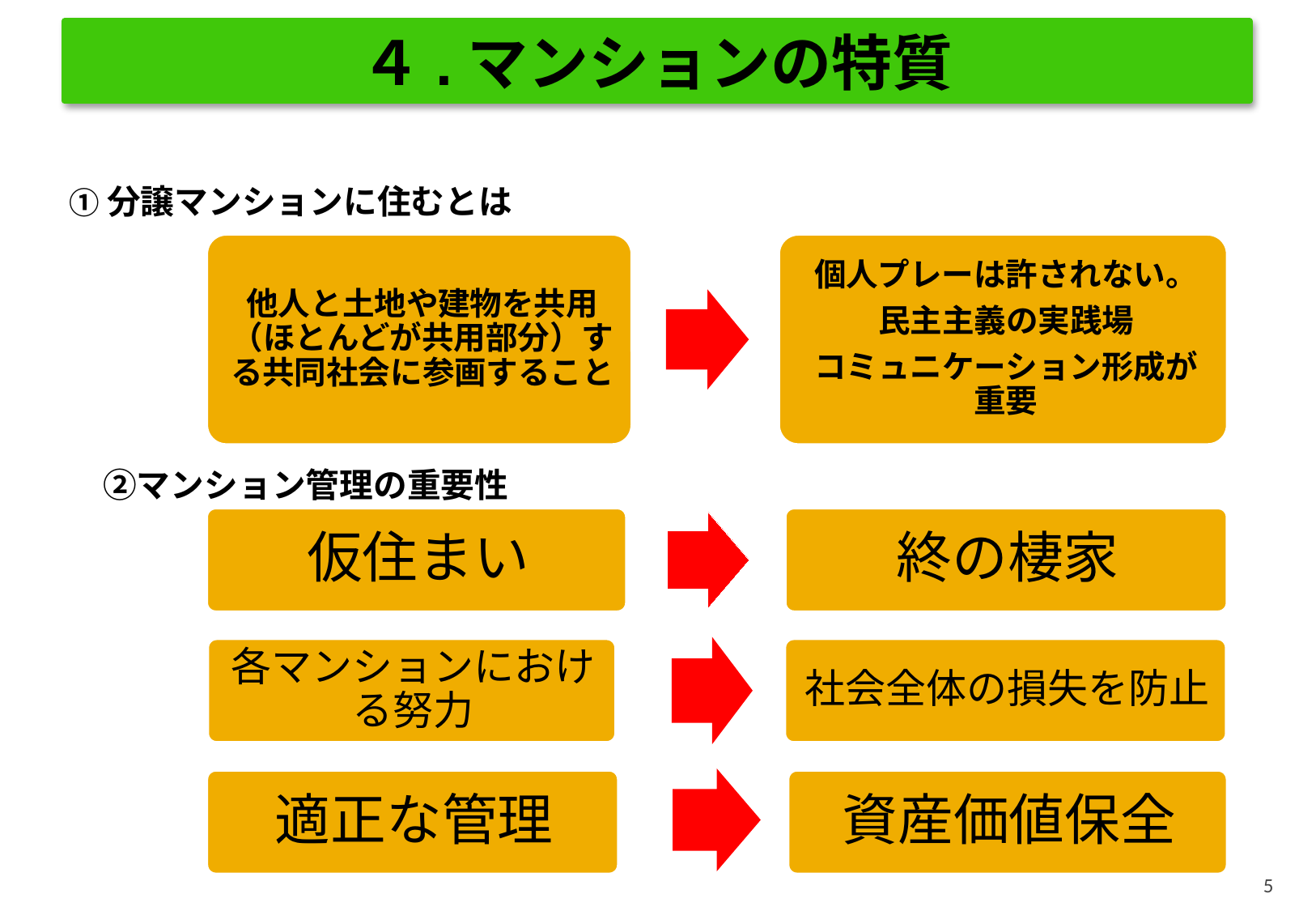

４.マンションの特質

①分譲マンションに住むとは

　②マンション管理の重要性

他人と土地や建物を共用（ほとんどが共用部分）する共同社会に参画すること

個人プレーは許されない。
民主主義の実践場
コミュニケーション形成が重要
仮住まい

終の棲家
各マンションにおける努力

社会全体の損失を防止
適正な管理

資産価値保全
5